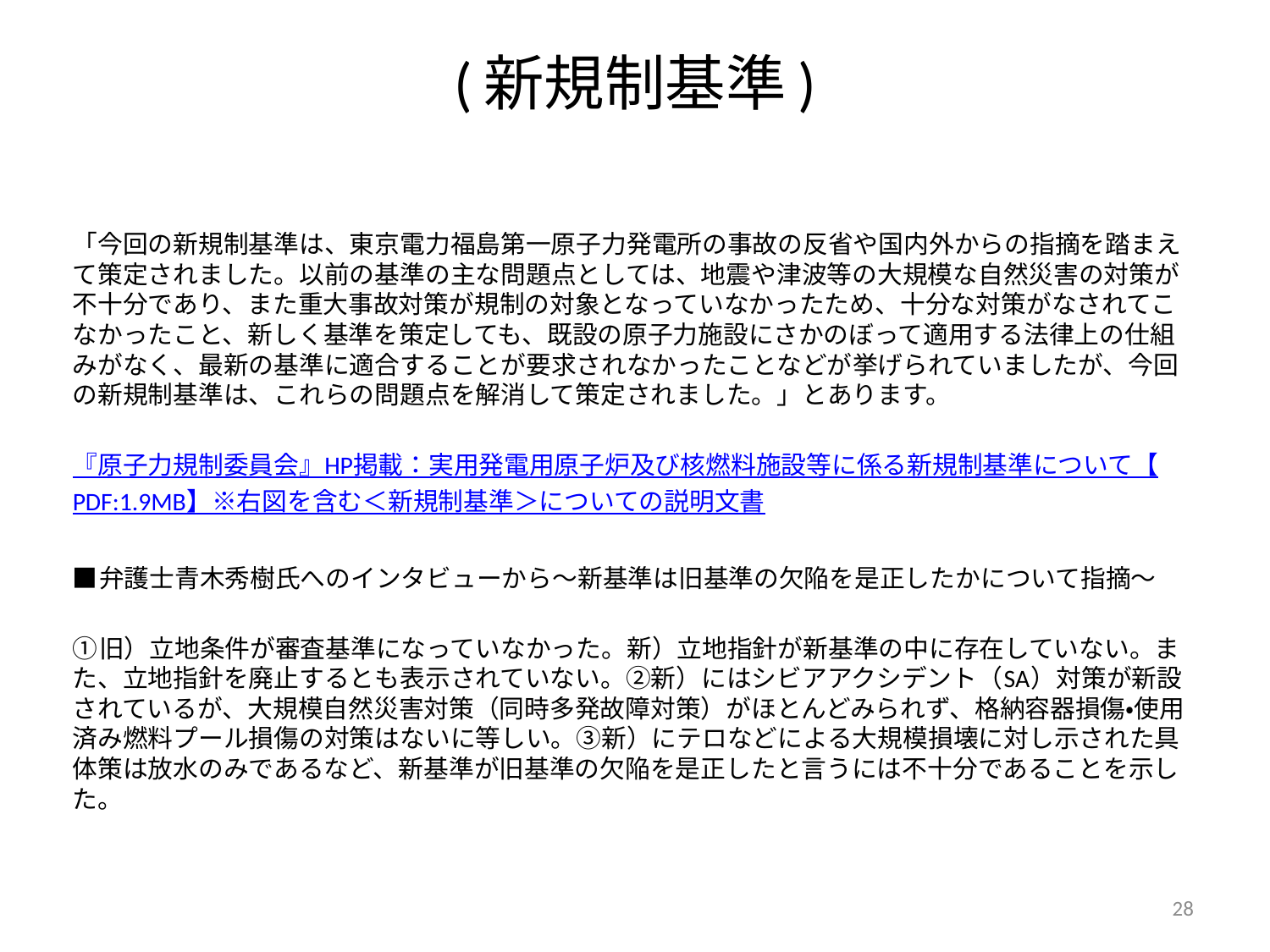

# (新規制基準)
「今回の新規制基準は、東京電力福島第一原子力発電所の事故の反省や国内外からの指摘を踏まえて策定されました。以前の基準の主な問題点としては、地震や津波等の大規模な自然災害の対策が不十分であり、また重大事故対策が規制の対象となっていなかったため、十分な対策がなされてこなかったこと、新しく基準を策定しても、既設の原子力施設にさかのぼって適用する法律上の仕組みがなく、最新の基準に適合することが要求されなかったことなどが挙げられていましたが、今回の新規制基準は、これらの問題点を解消して策定されました。」とあります。

『原子力規制委員会』HP掲載：実用発電用原子炉及び核燃料施設等に係る新規制基準について【PDF:1.9MB】 ※右図を含む＜新規制基準＞についての説明文書

■弁護士青木秀樹氏へのインタビューから～新基準は旧基準の欠陥を是正したかについて指摘～

①旧）立地条件が審査基準になっていなかった。新）立地指針が新基準の中に存在していない。また、立地指針を廃止するとも表示されていない。②新）にはシビアアクシデント（SA）対策が新設されているが、大規模自然災害対策（同時多発故障対策）がほとんどみられず、格納容器損傷・使用済み燃料プール損傷の対策はないに等しい。③新）にテロなどによる大規模損壊に対し示された具体策は放水のみであるなど、新基準が旧基準の欠陥を是正したと言うには不十分であることを示した。

28